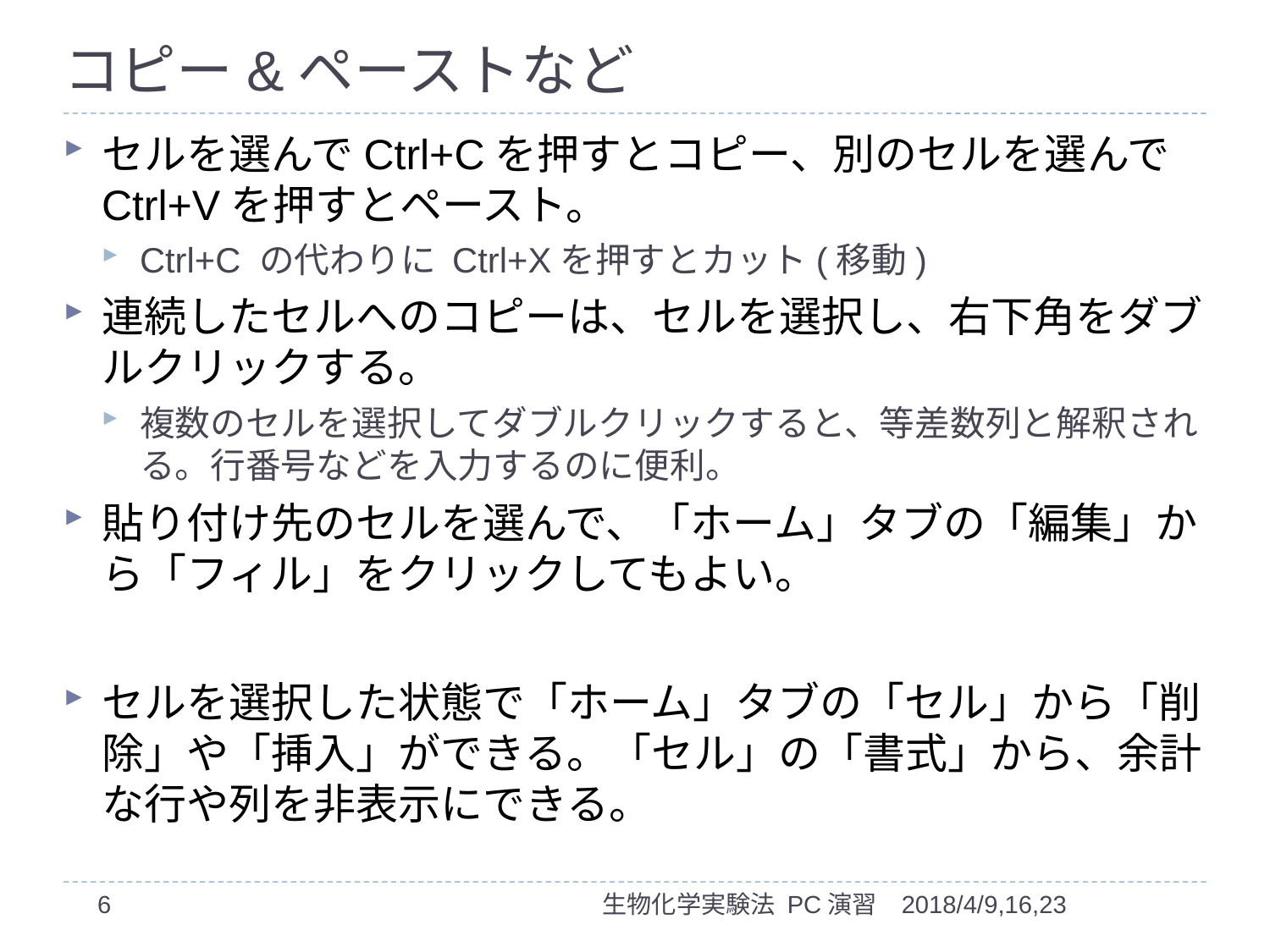

# コピー&ペーストなど
セルを選んでCtrl+Cを押すとコピー、別のセルを選んでCtrl+Vを押すとペースト。
Ctrl+C の代わりに Ctrl+Xを押すとカット(移動)
連続したセルへのコピーは、セルを選択し、右下角をダブルクリックする。
複数のセルを選択してダブルクリックすると、等差数列と解釈される。行番号などを入力するのに便利。
貼り付け先のセルを選んで、「ホーム」タブの「編集」から「フィル」をクリックしてもよい。

セルを選択した状態で「ホーム」タブの「セル」から「削除」や「挿入」ができる。「セル」の「書式」から、余計な行や列を非表示にできる。
6
生物化学実験法 PC演習
2018/4/9,16,23